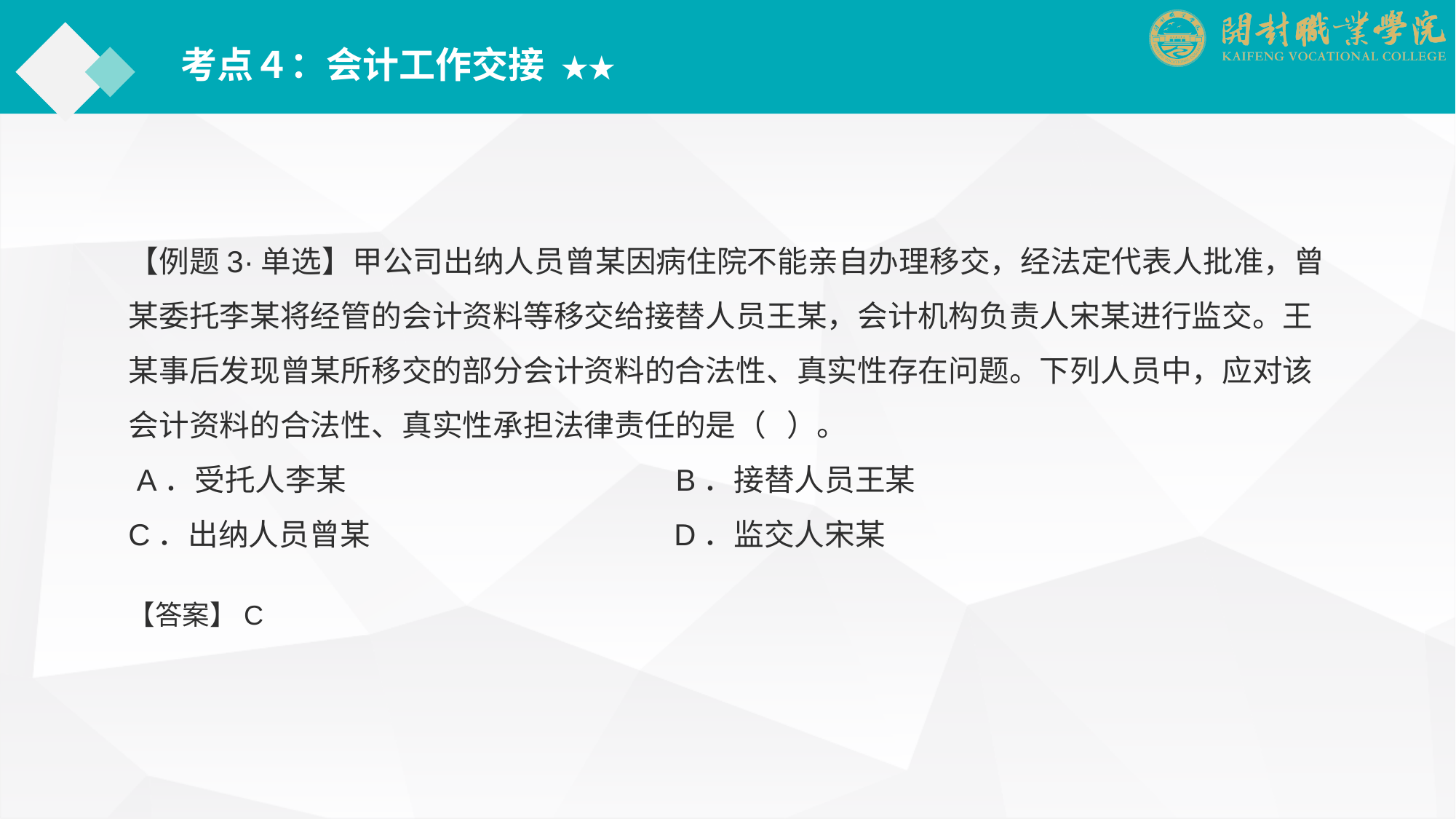

考点４：会计工作交接  ★★
【例题3·单选】甲公司出纳人员曾某因病住院不能亲自办理移交，经法定代表人批准，曾某委托李某将经管的会计资料等移交给接替人员王某，会计机构负责人宋某进行监交。王某事后发现曾某所移交的部分会计资料的合法性、真实性存在问题。下列人员中，应对该会计资料的合法性、真实性承担法律责任的是（   ）。
 A．受托人李某		　　　　　　　B．接替人员王某
C．出纳人员曾某			D．监交人宋某
【答案】C